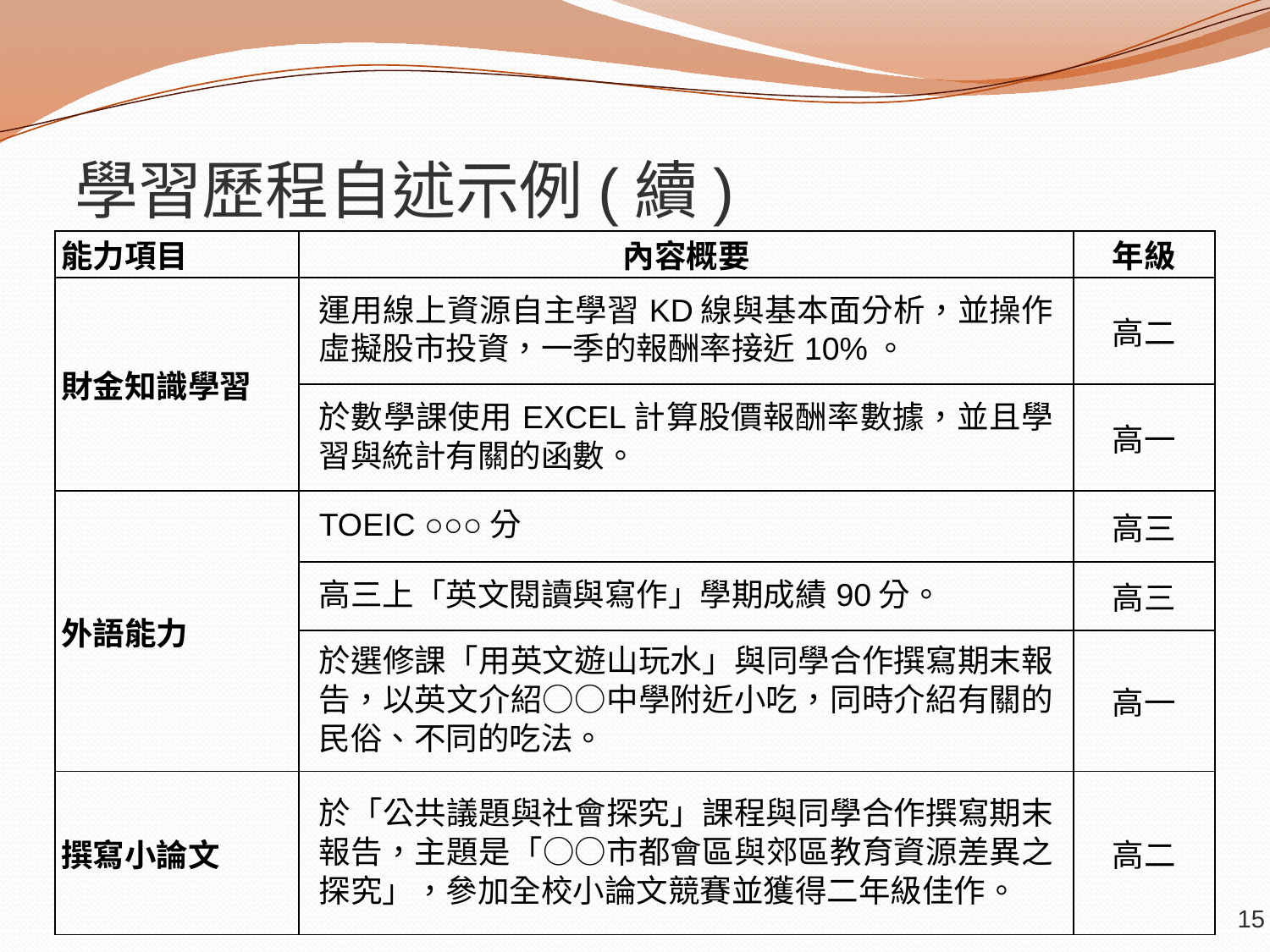

# 學習歷程自述示例(續)
| 能力項目 | 內容概要 | 年級 |
| --- | --- | --- |
| 財金知識學習 | 運用線上資源自主學習KD線與基本面分析，並操作虛擬股市投資，一季的報酬率接近10%。 | 高二 |
|  | 於數學課使用EXCEL計算股價報酬率數據，並且學習與統計有關的函數。 | 高一 |
| 外語能力 | TOEIC ○○○分 | 高三 |
|  | 高三上「英文閱讀與寫作」學期成績90分。 | 高三 |
|  | 於選修課「用英文遊山玩水」與同學合作撰寫期末報告，以英文介紹○○中學附近小吃，同時介紹有關的民俗、不同的吃法。 | 高一 |
| 撰寫小論文 | 於「公共議題與社會探究」課程與同學合作撰寫期末報告，主題是「○○市都會區與郊區教育資源差異之探究」，參加全校小論文競賽並獲得二年級佳作。 | 高二 |
15